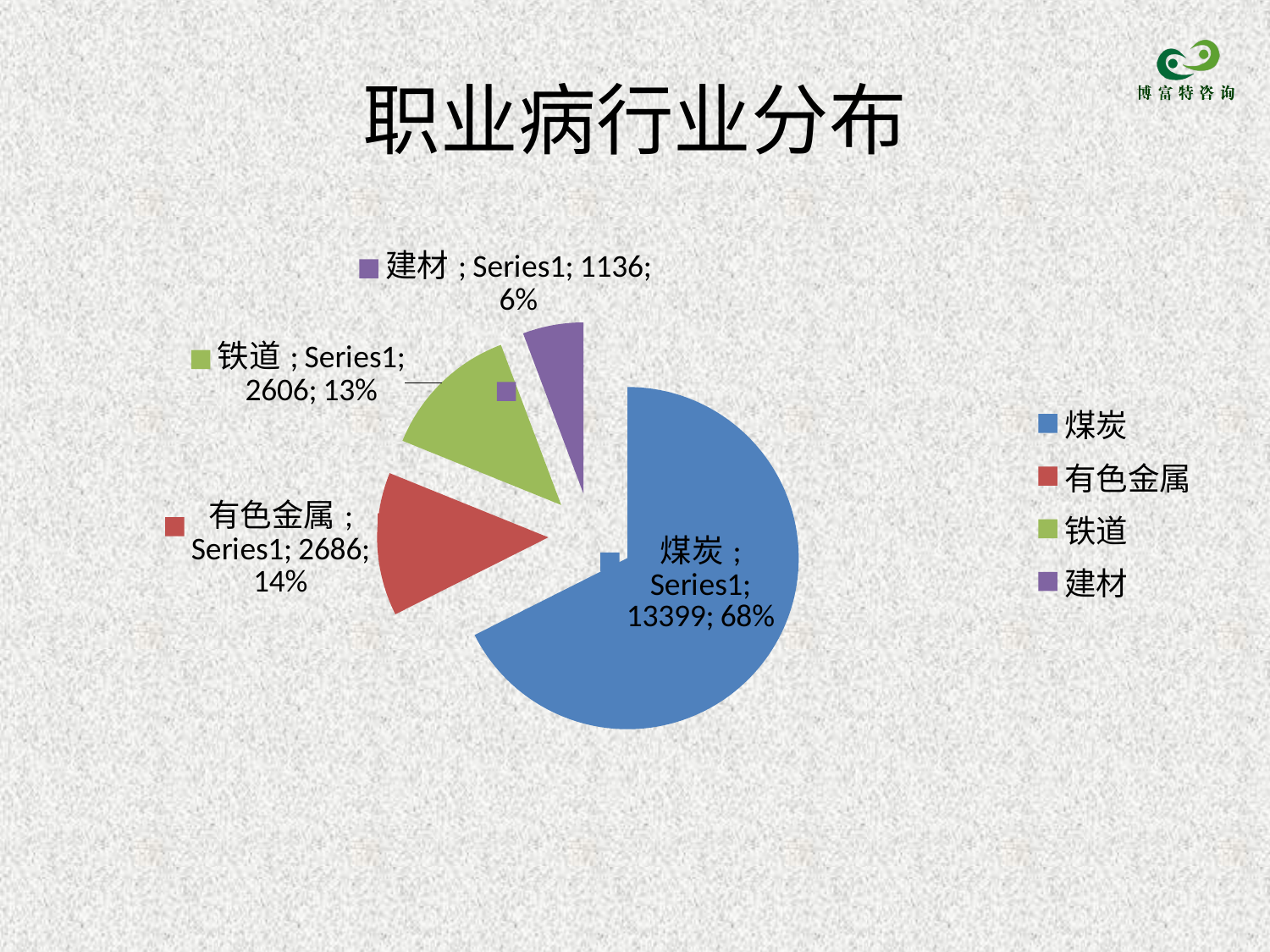

# 职业病行业分布

### Chart

| Category |  |
|---|---|
| 煤炭 | 13399.0 |
| 有色金属 | 2686.0 |
| 铁道 | 2606.0 |
| 建材 | 1136.0 |